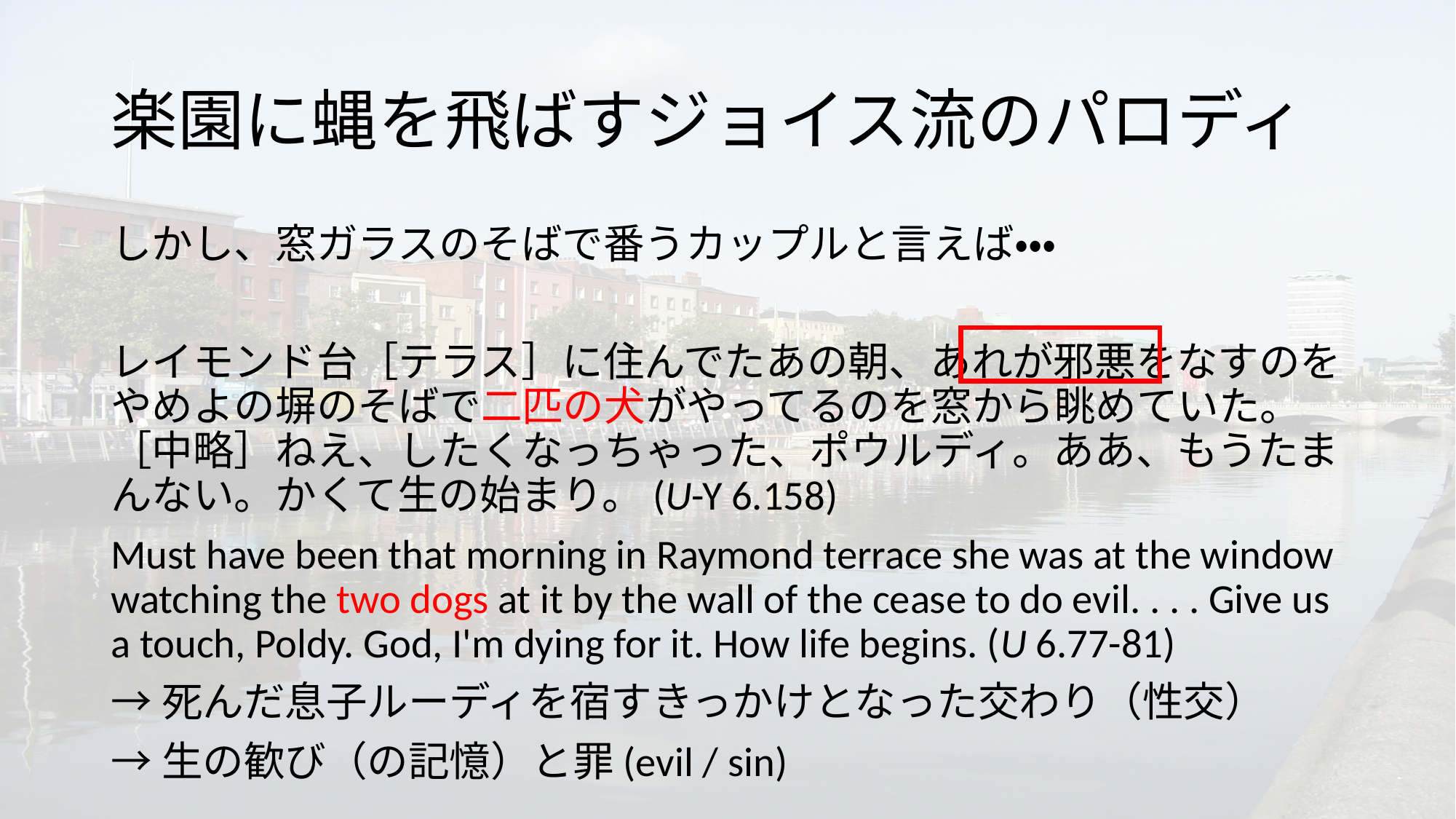

# 楽園に蝿を飛ばすジョイス流のパロディ
しかし、窓ガラスのそばで番うカップルと言えば・・・

レイモンド台［テラス］に住んでたあの朝、あれが邪悪をなすのをやめよの塀のそばで二匹の犬がやってるのを窓から眺めていた。［中略］ねえ、したくなっちゃった、ポウルディ。ああ、もうたまんない。かくて生の始まり。(U-Y 6.158)
Must have been that morning in Raymond terrace she was at the window watching the two dogs at it by the wall of the cease to do evil. . . . Give us a touch, Poldy. God, I'm dying for it. How life begins. (U 6.77-81)
→死んだ息子ルーディを宿すきっかけとなった交わり（性交）
→生の歓び（の記憶）と罪(evil / sin)